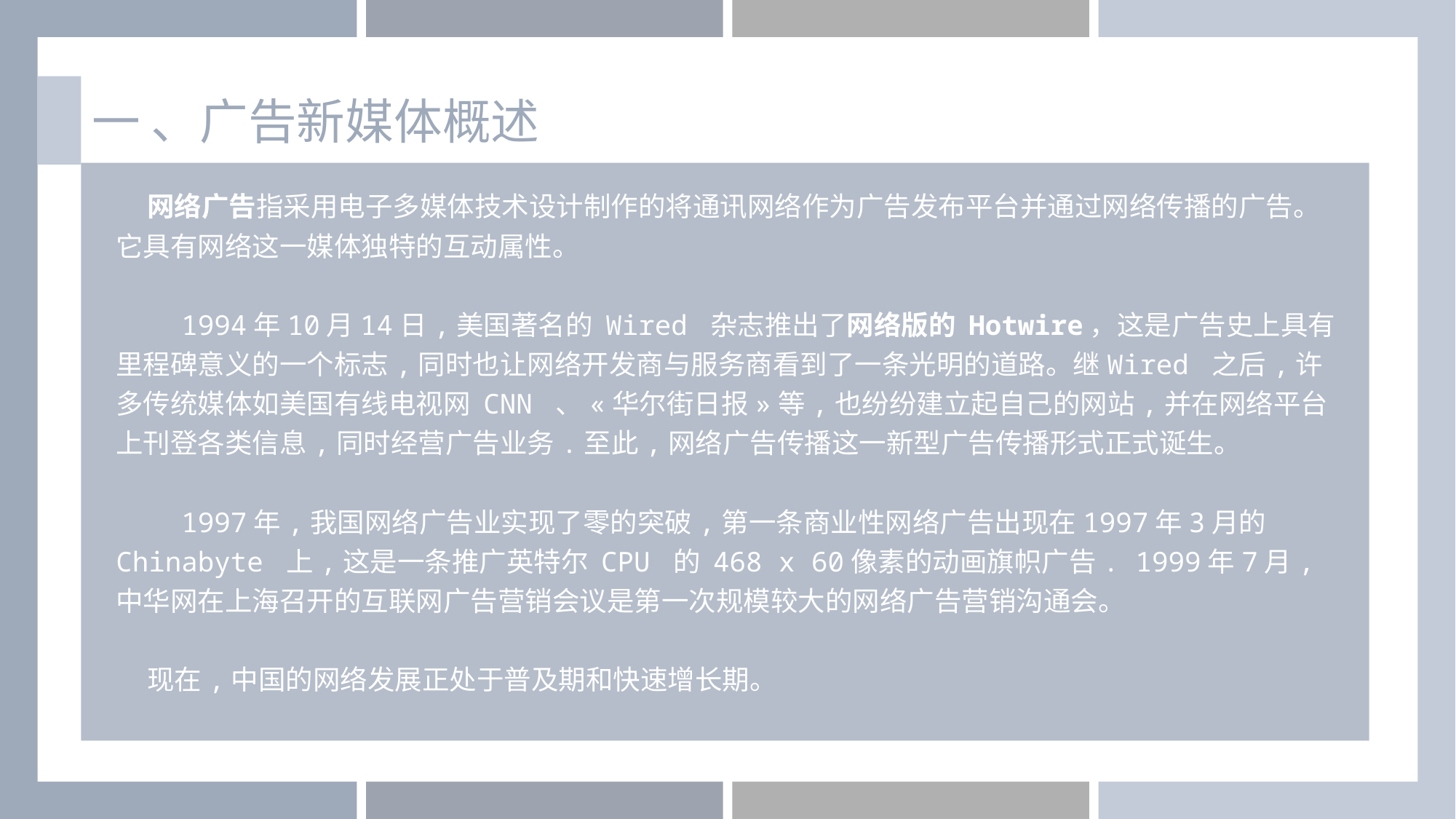

一 、广告新媒体概述

    网络广告指采用电子多媒体技术设计制作的将通讯网络作为广告发布平台并通过网络传播的广告。它具有网络这一媒体独特的互动属性。

    1994年10月14日,美国著名的 Wired 杂志推出了网络版的 Hotwire，这是广告史上具有里程碑意义的一个标志,同时也让网络开发商与服务商看到了一条光明的道路。继Wired 之后,许多传统媒体如美国有线电视网 CNN 、«华尔街日报»等,也纷纷建立起自己的网站,并在网络平台上刊登各类信息,同时经营广告业务.至此,网络广告传播这一新型广告传播形式正式诞生。

    1997年,我国网络广告业实现了零的突破,第一条商业性网络广告出现在1997年3月的 Chinabyte 上,这是一条推广英特尔 CPU 的 468 x 60像素的动画旗帜广告. 1999年7月,中华网在上海召开的互联网广告营销会议是第一次规模较大的网络广告营销沟通会。

    现在,中国的网络发展正处于普及期和快速增长期。